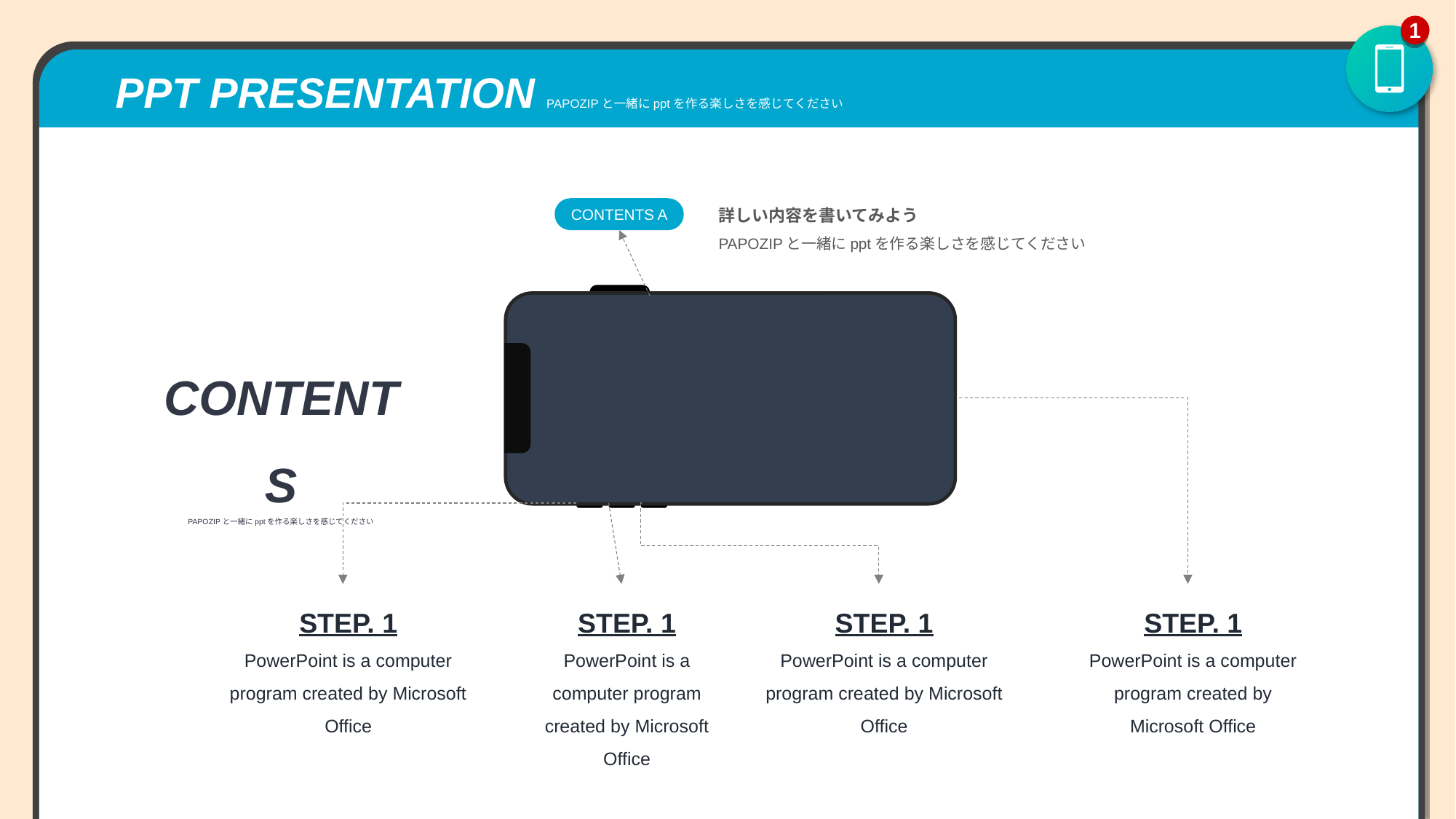

1

PPT PRESENTATION PAPOZIPと一緒にpptを作る楽しさを感じてください

詳しい内容を書いてみよう
PAPOZIPと一緒にpptを作る楽しさを感じてください
CONTENTS A
CONTENTS
PAPOZIPと一緒にpptを作る楽しさを感じてください
STEP. 1
PowerPoint is a computer program created by Microsoft Office
STEP. 1
PowerPoint is a computer program created by Microsoft Office
STEP. 1
PowerPoint is a computer program created by Microsoft Office
STEP. 1
PowerPoint is a computer program created by Microsoft Office